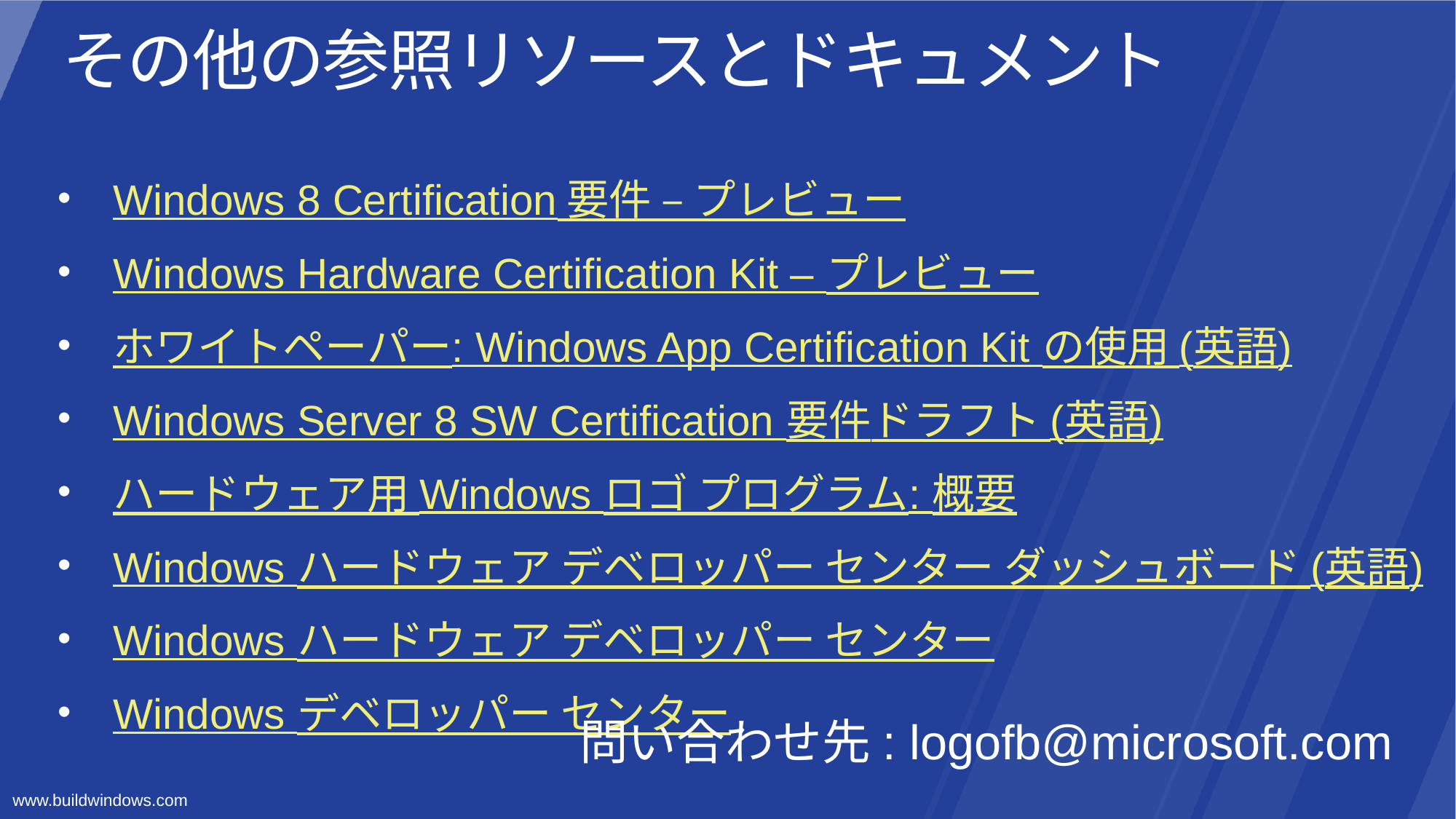

# その他の参照リソースとドキュメント
Windows 8 Certification 要件 – プレビュー
Windows Hardware Certification Kit – プレビュー
ホワイトペーパー: Windows App Certification Kit の使用 (英語)
Windows Server 8 SW Certification 要件ドラフト (英語)
ハードウェア用 Windows ロゴ プログラム: 概要
Windows ハードウェア デベロッパー センター ダッシュボード (英語)
Windows ハードウェア デベロッパー センター
Windows デベロッパー センター
問い合わせ先: logofb@microsoft.com